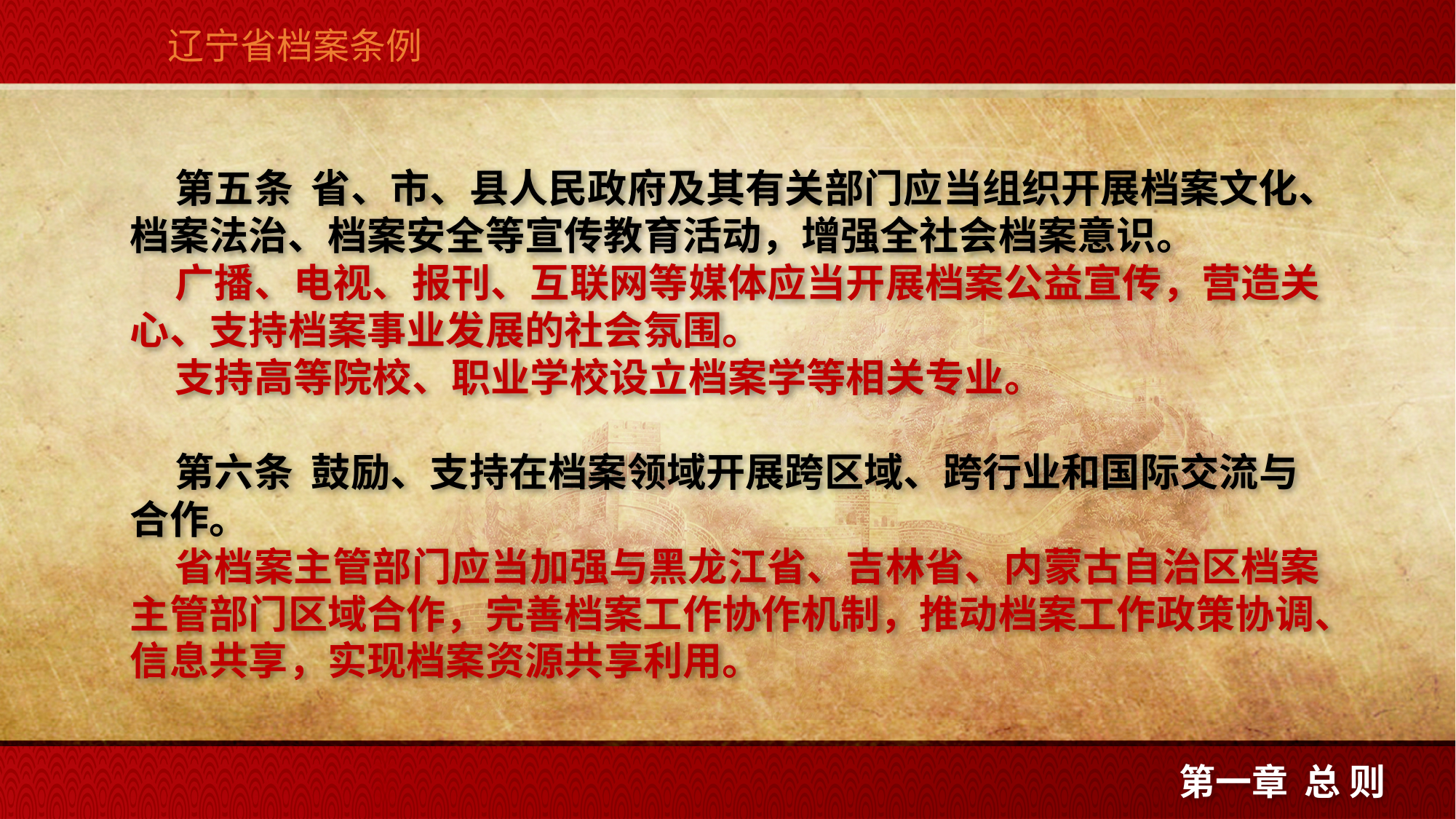

辽宁省档案条例
    第五条  省、市、县人民政府及其有关部门应当组织开展档案文化、档案法治、档案安全等宣传教育活动，增强全社会档案意识。
    广播、电视、报刊、互联网等媒体应当开展档案公益宣传，营造关心、支持档案事业发展的社会氛围。
    支持高等院校、职业学校设立档案学等相关专业。

    第六条  鼓励、支持在档案领域开展跨区域、跨行业和国际交流与合作。
    省档案主管部门应当加强与黑龙江省、吉林省、内蒙古自治区档案主管部门区域合作，完善档案工作协作机制，推动档案工作政策协调、信息共享，实现档案资源共享利用。
第一章  总 则